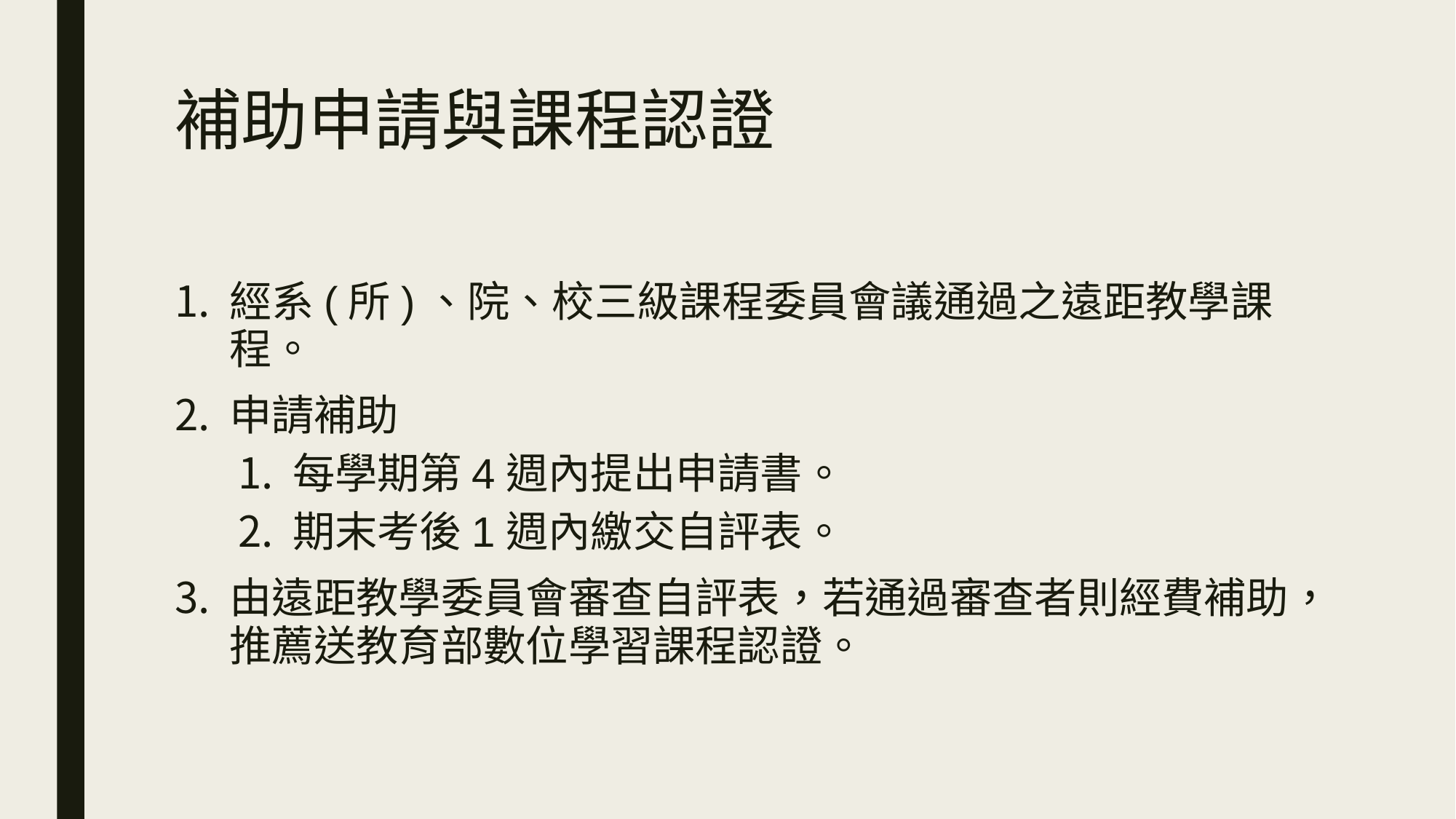

# 補助申請與課程認證
經系(所)、院、校三級課程委員會議通過之遠距教學課程。
申請補助
每學期第4週內提出申請書。
期末考後1週內繳交自評表。
由遠距教學委員會審查自評表，若通過審查者則經費補助，推薦送教育部數位學習課程認證。